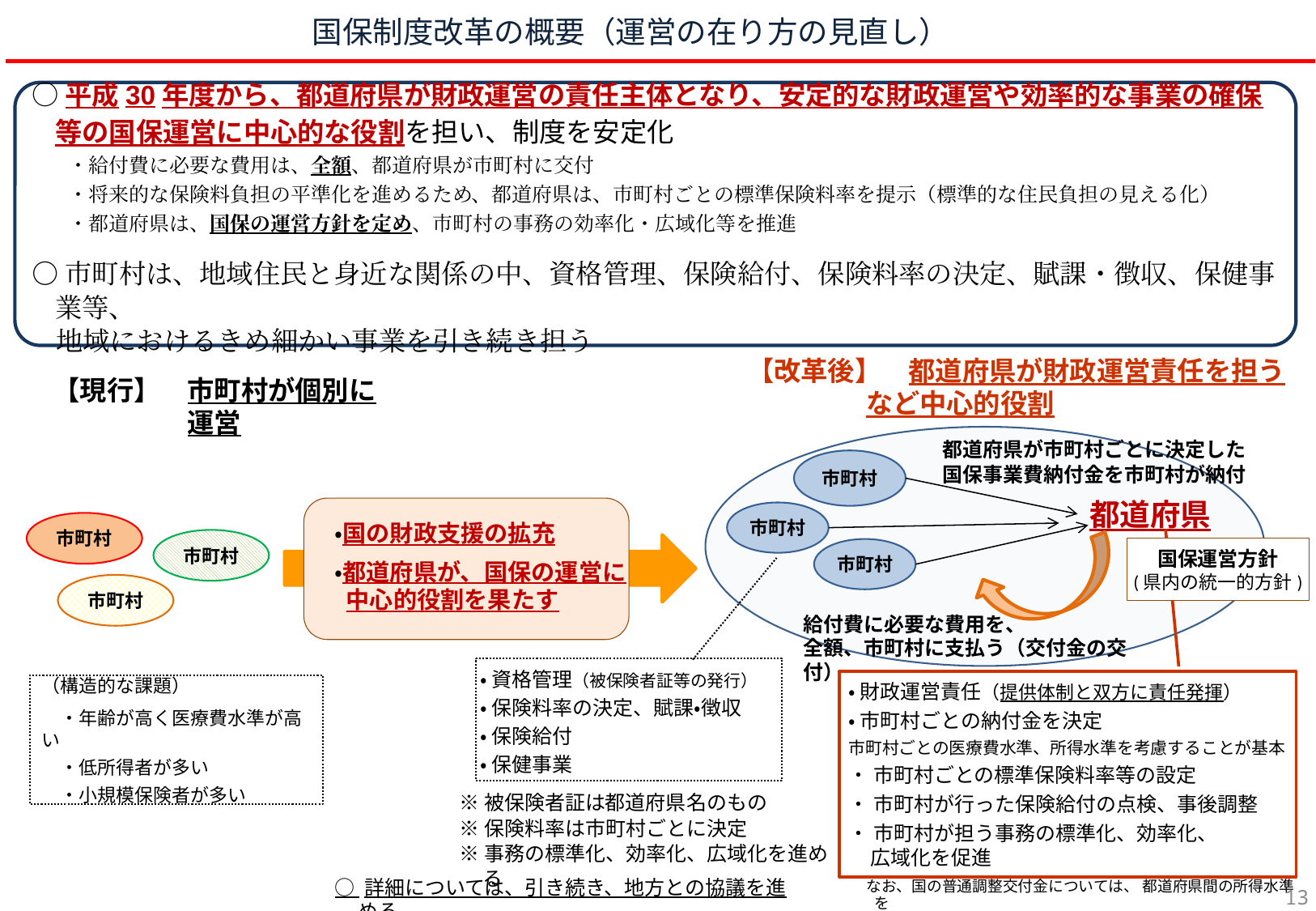

国保制度改革の概要（運営の在り方の見直し）
○平成30年度から、都道府県が財政運営の責任主体となり、安定的な財政運営や効率的な事業の確保等の国保運営に中心的な役割を担い、制度を安定化
・給付費に必要な費用は、全額、都道府県が市町村に交付
・将来的な保険料負担の平準化を進めるため、都道府県は、市町村ごとの標準保険料率を提示（標準的な住民負担の見える化）
・都道府県は、国保の運営方針を定め、市町村の事務の効率化・広域化等を推進
○市町村は、地域住民と身近な関係の中、資格管理、保険給付、保険料率の決定、賦課・徴収、保健事業等、
地域におけるきめ細かい事業を引き続き担う
【改革後】　都道府県が財政運営責任を担う
など中心的役割
【現行】　市町村が個別に運営

都道府県が市町村ごとに決定した
国保事業費納付金を市町村が納付
市町村
都道府県

市町村
・国の財政支援の拡充

・都道府県が、国保の運営に中心的役割を果たす
市町村

市町村

国保運営方針
(県内の統一的方針)
市町村
市町村
給付費に必要な費用を、
全額、市町村に支払う（交付金の交付）
・ 資格管理（被保険者証等の発行）
・ 保険料率の決定、賦課・徴収
・ 保険給付
・ 保健事業
・ 財政運営責任（提供体制と双方に責任発揮）
・ 市町村ごとの納付金を決定
市町村ごとの医療費水準、所得水準を考慮することが基本
・ 市町村ごとの標準保険料率等の設定
・ 市町村が行った保険給付の点検、事後調整
・ 市町村が担う事務の標準化、効率化、
 広域化を促進
（構造的な課題）
　・年齢が高く医療費水準が高い
　・低所得者が多い
　・小規模保険者が多い
※被保険者証は都道府県名のもの
※保険料率は市町村ごとに決定
※事務の標準化、効率化、広域化を進める
○ 詳細については、引き続き、地方との協議を進める
　なお、国の普通調整交付金については、 都道府県間の所得水準を
調整する役割を担うよう適切に見直す
13